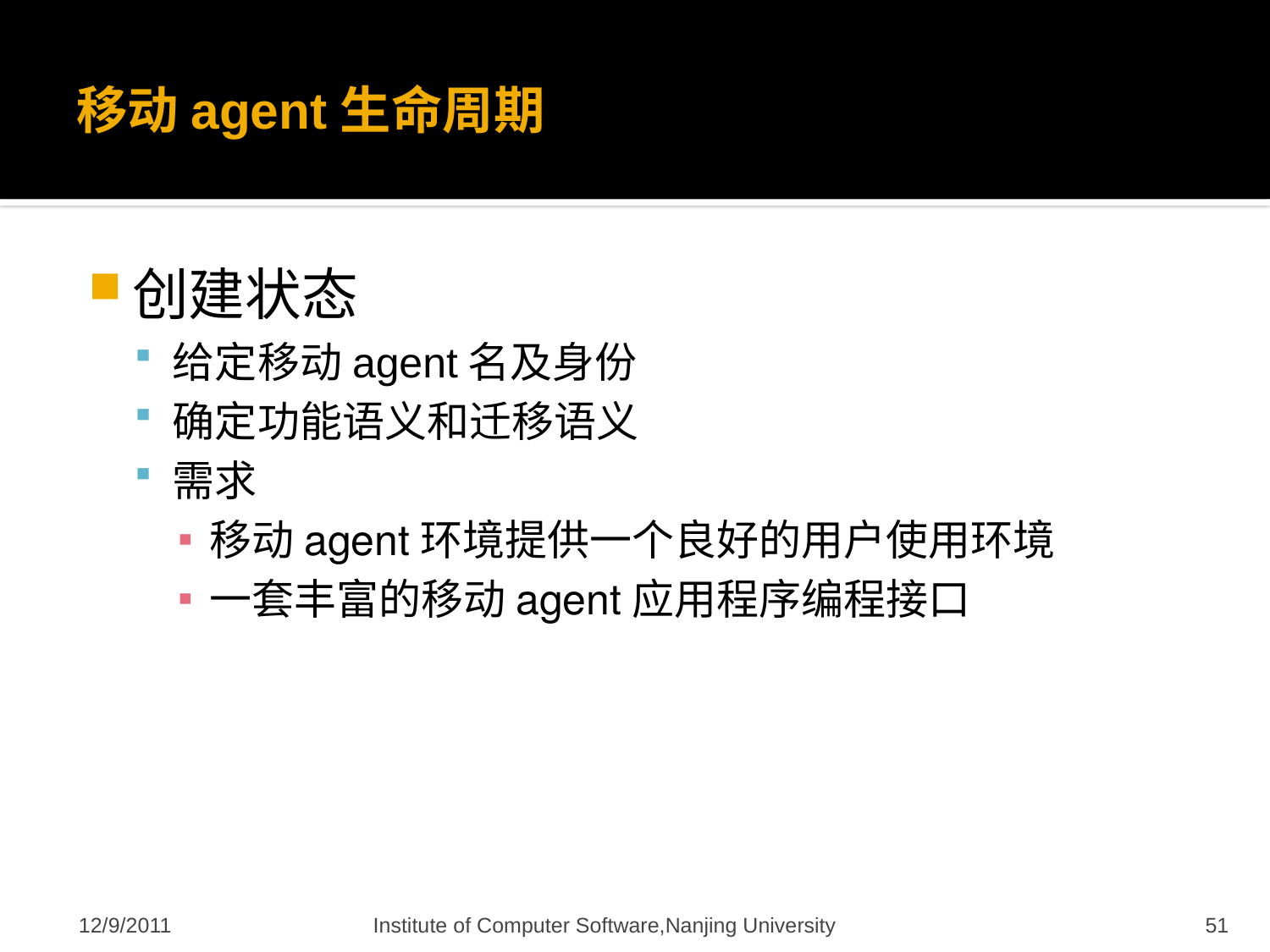

# 移动agent生命周期
创建状态
给定移动agent名及身份
确定功能语义和迁移语义
需求
移动agent环境提供一个良好的用户使用环境
一套丰富的移动agent应用程序编程接口
12/9/2011
Institute of Computer Software,Nanjing University
51